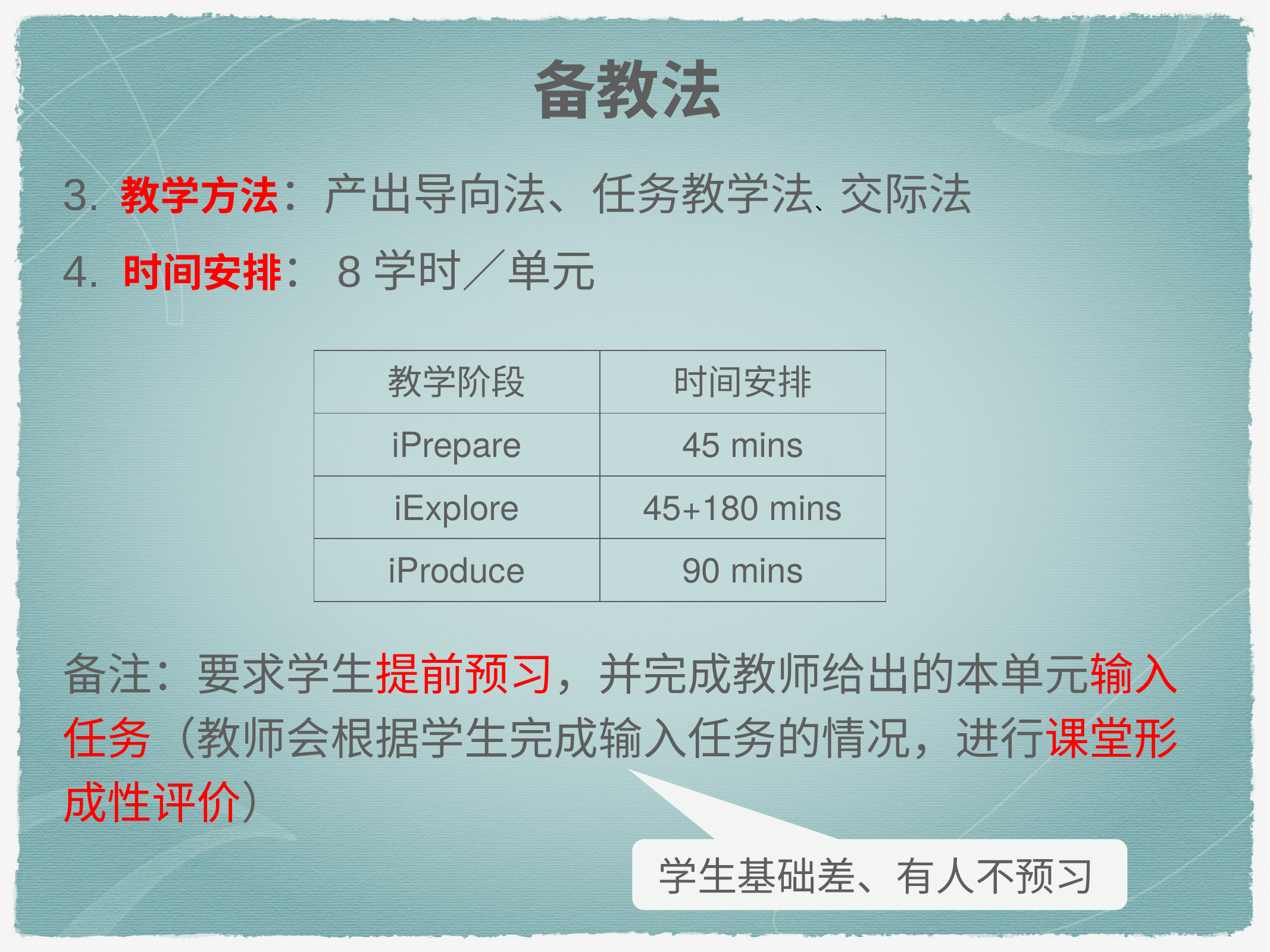

# 备教法
3. 教学方法：产出导向法、任务教学法、 交际法
4. 时间安排：8学时／单元

备注：要求学生提前预习，并完成教师给出的本单元输入任务（教师会根据学生完成输入任务的情况，进行课堂形成性评价）
| 教学阶段 | 时间安排 |
| --- | --- |
| iPrepare | 45 mins |
| iExplore | 45+180 mins |
| iProduce | 90 mins |

学生基础差、有人不预习